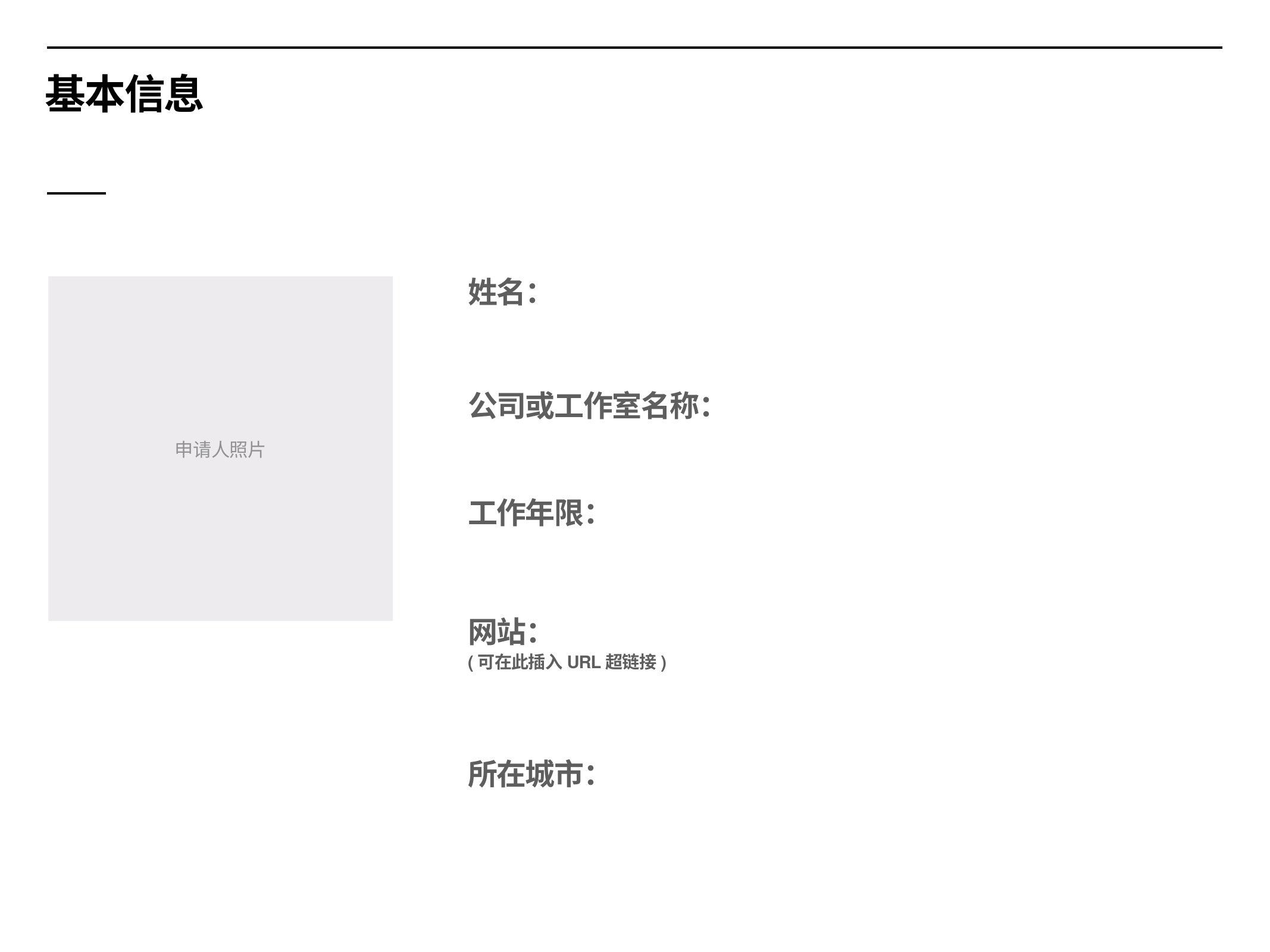

基本信息

姓名：

公司或工作室名称：
申请人照片
工作年限：
网站：
(可在此插入URL超链接)
所在城市：